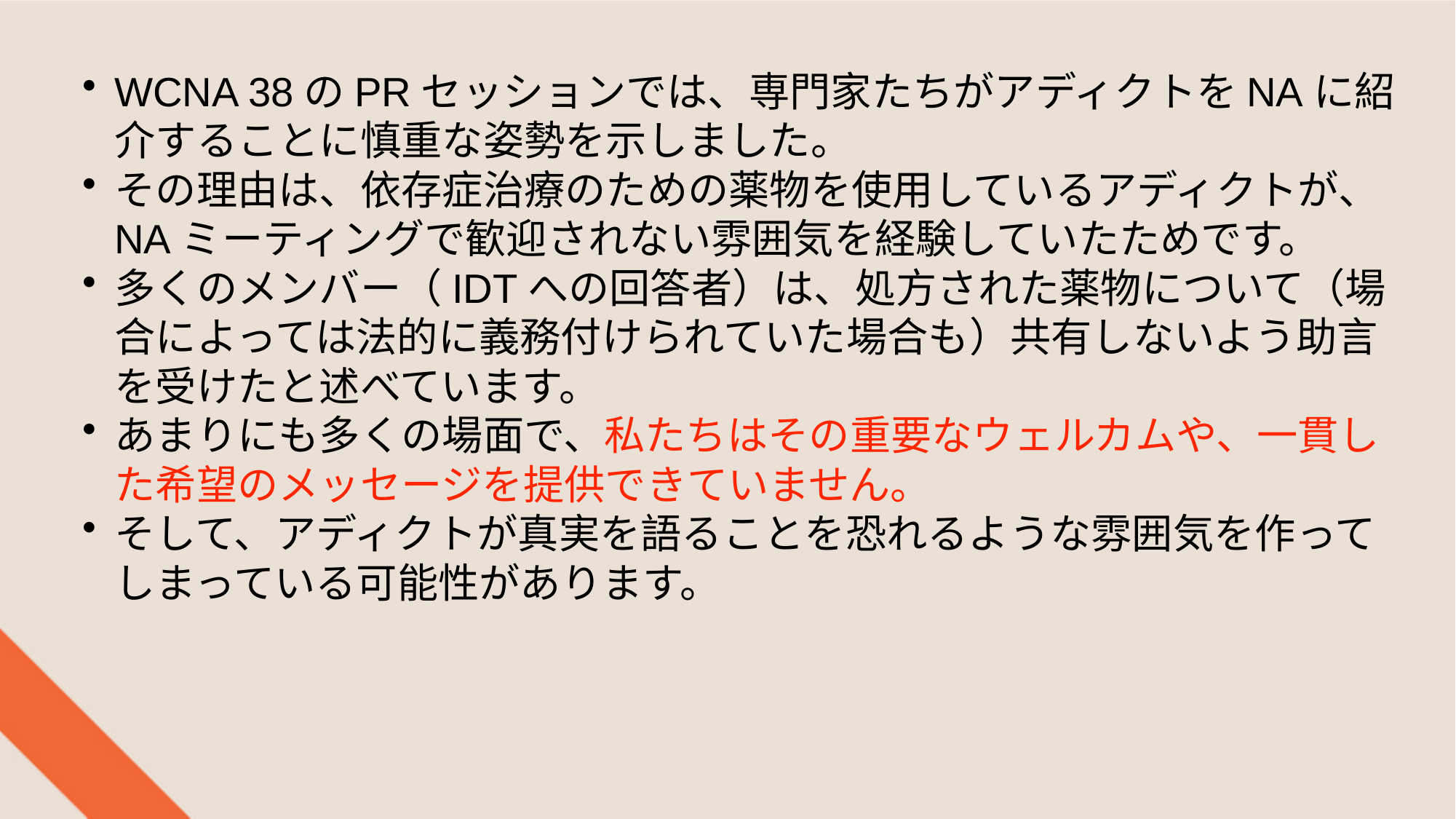

WCNA 38のPRセッションでは、専門家たちがアディクトをNAに紹介することに慎重な姿勢を示しました。
その理由は、依存症治療のための薬物を使用しているアディクトが、NAミーティングで歓迎されない雰囲気を経験していたためです。
多くのメンバー（IDTへの回答者）は、処方された薬物について（場合によっては法的に義務付けられていた場合も）共有しないよう助言を受けたと述べています。
あまりにも多くの場面で、私たちはその重要なウェルカムや、一貫した希望のメッセージを提供できていません。
そして、アディクトが真実を語ることを恐れるような雰囲気を作ってしまっている可能性があります。